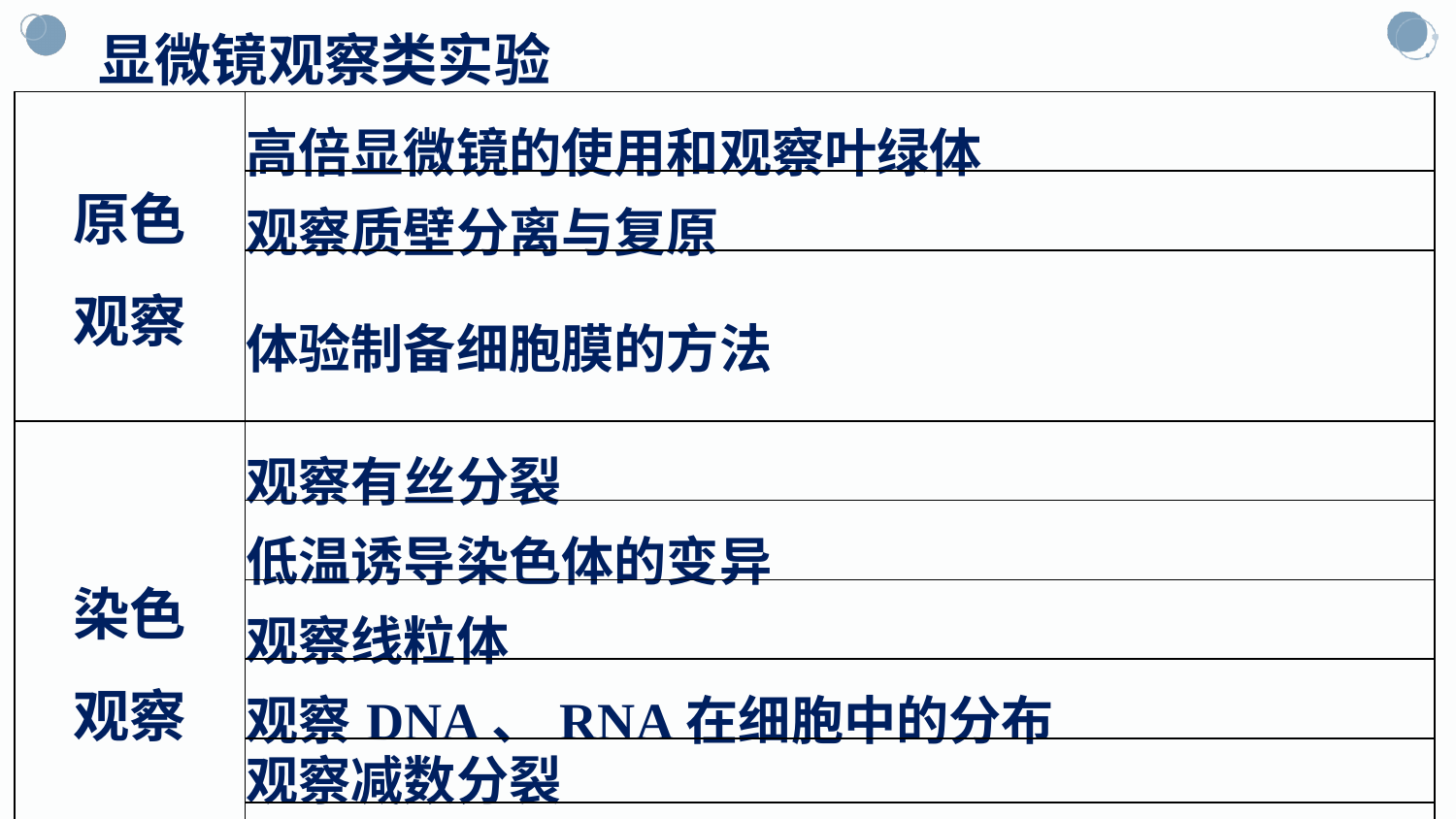

显微镜观察类实验
| 原色 观察 | 高倍显微镜的使用和观察叶绿体 |
| --- | --- |
|  | 观察质壁分离与复原 |
|  | 体验制备细胞膜的方法 |
| 染色 观察 | 观察有丝分裂 |
|  | 低温诱导染色体的变异 |
|  | 观察线粒体 |
|  | 观察DNA、RNA在细胞中的分布 |
|  | 观察减数分裂 |
|  | 脂肪的鉴定 |